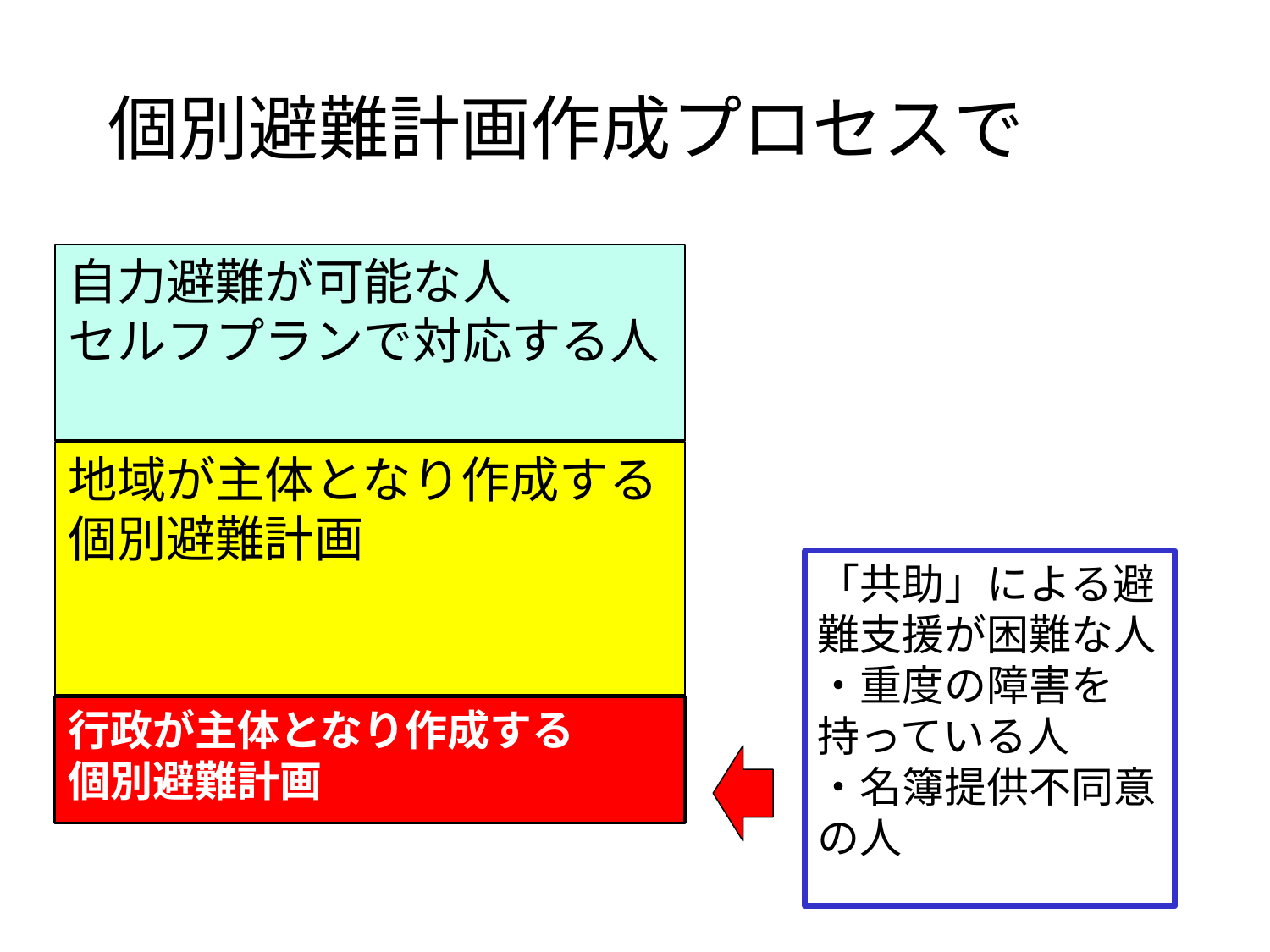

# 個別避難計画作成プロセスで
自力避難が可能な人
セルフプランで対応する人

地域が主体となり作成する
個別避難計画
「共助」による避難支援が困難な人
・重度の障害を持っている人
・名簿提供不同意の人

行政が主体となり作成する
個別避難計画